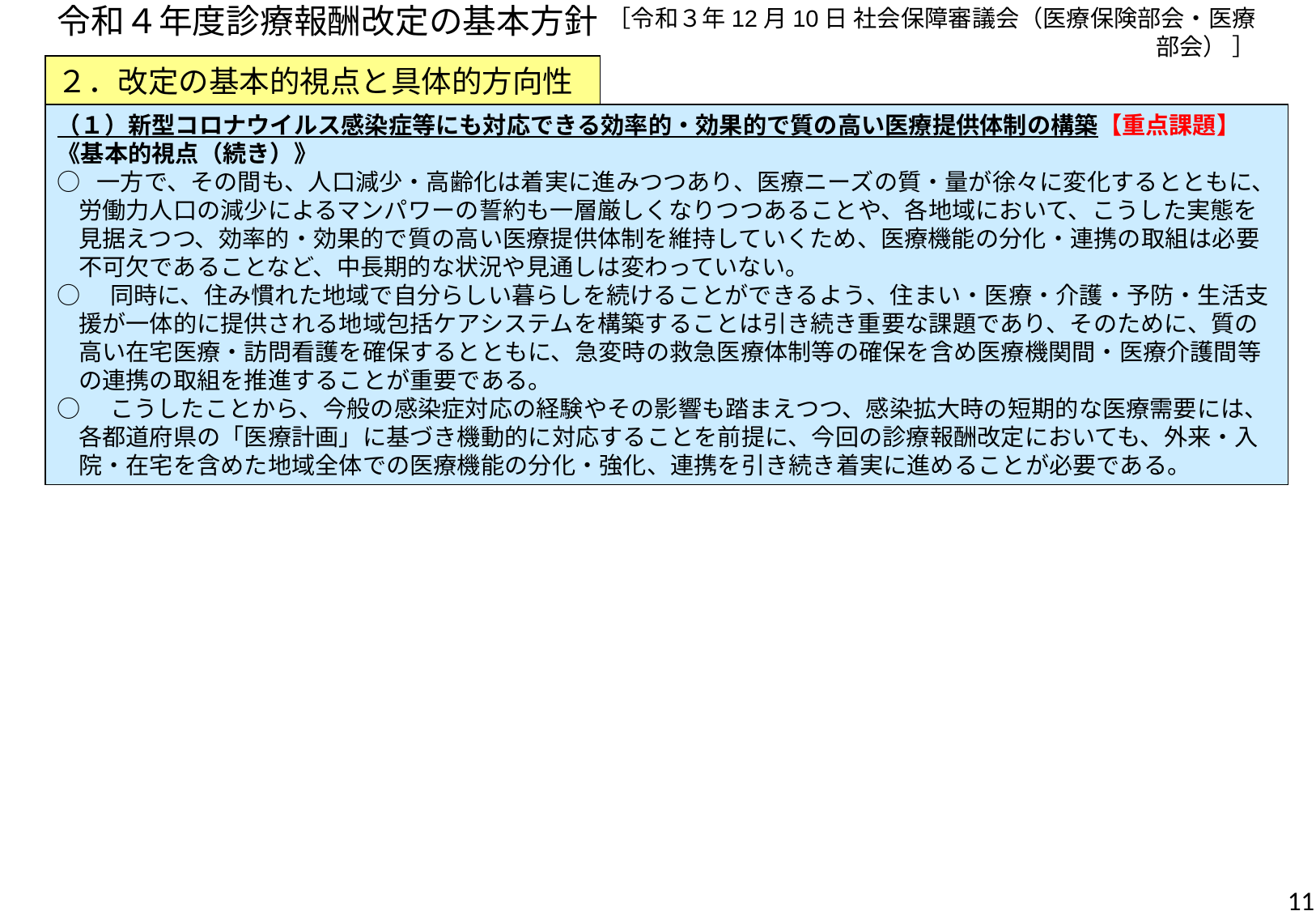

# 令和４年度診療報酬改定の基本方針
［令和３年12月10日 社会保障審議会（医療保険部会・医療部会） ］
２．改定の基本的視点と具体的方向性②
（１）新型コロナウイルス感染症等にも対応できる効率的・効果的で質の高い医療提供体制の構築【重点課題】
《基本的視点（続き）》
○  一方で、その間も、人口減少・高齢化は着実に進みつつあり、医療ニーズの質・量が徐々に変化するとともに、
   労働力人口の減少によるマンパワーの誓約も一層厳しくなりつつあることや、各地域において、こうした実態を
   見据えつつ、効率的・効果的で質の高い医療提供体制を維持していくため、医療機能の分化・連携の取組は必要
   不可欠であることなど、中長期的な状況や見通しは変わっていない。
○　同時に、住み慣れた地域で自分らしい暮らしを続けることができるよう、住まい・医療・介護・予防・生活支
   援が一体的に提供される地域包括ケアシステムを構築することは引き続き重要な課題であり、そのために、質の
   高い在宅医療・訪問看護を確保するとともに、急変時の救急医療体制等の確保を含め医療機関間・医療介護間等
   の連携の取組を推進することが重要である。
○　こうしたことから、今般の感染症対応の経験やその影響も踏まえつつ、感染拡大時の短期的な医療需要には、
   各都道府県の「医療計画」に基づき機動的に対応することを前提に、今回の診療報酬改定においても、外来・入
   院・在宅を含めた地域全体での医療機能の分化・強化、連携を引き続き着実に進めることが必要である。
11